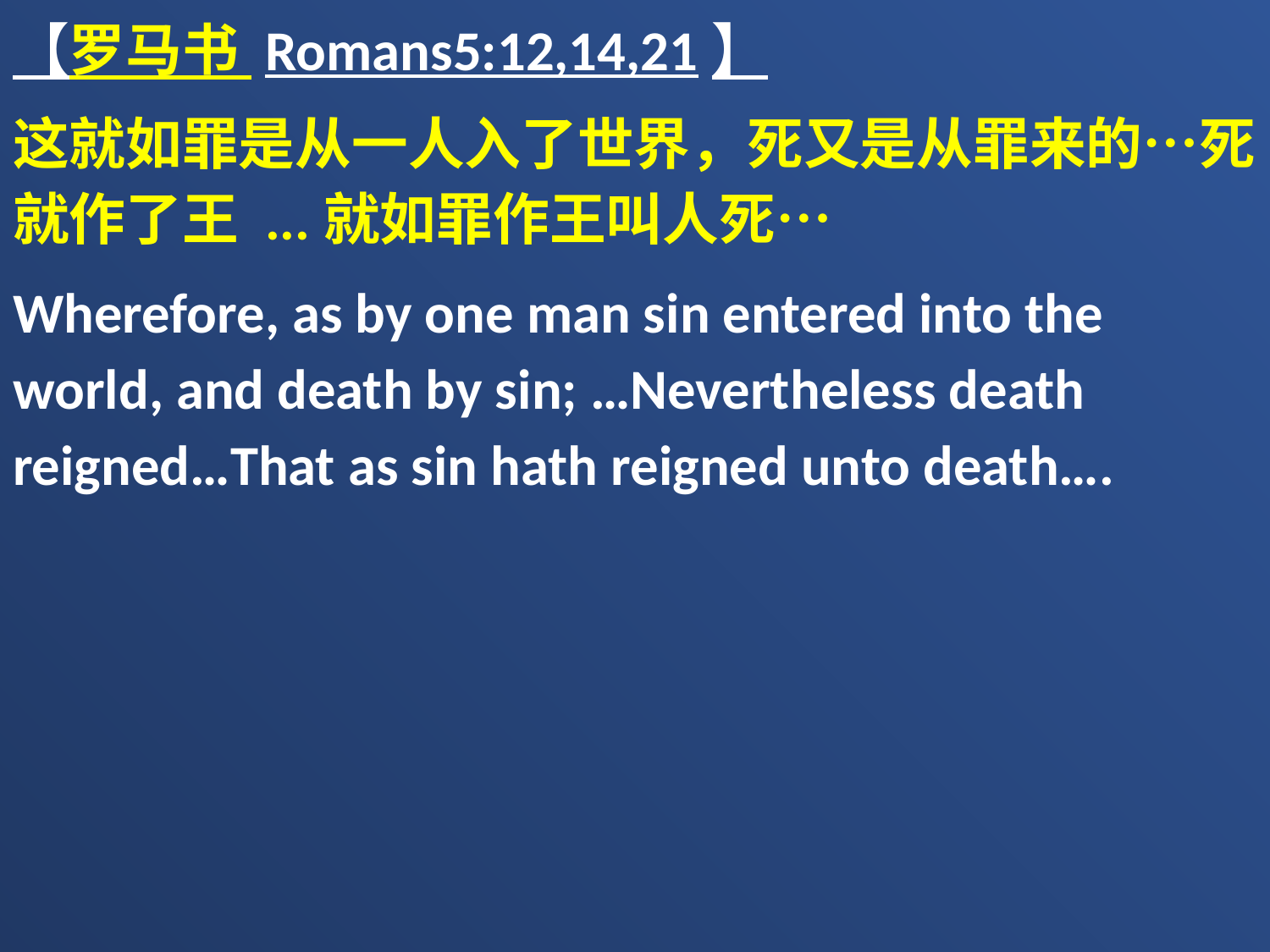

【罗马书 Romans5:12,14,21】
这就如罪是从一人入了世界，死又是从罪来的…死就作了王 ...就如罪作王叫人死…
Wherefore, as by one man sin entered into the world, and death by sin; …Nevertheless death reigned…That as sin hath reigned unto death….